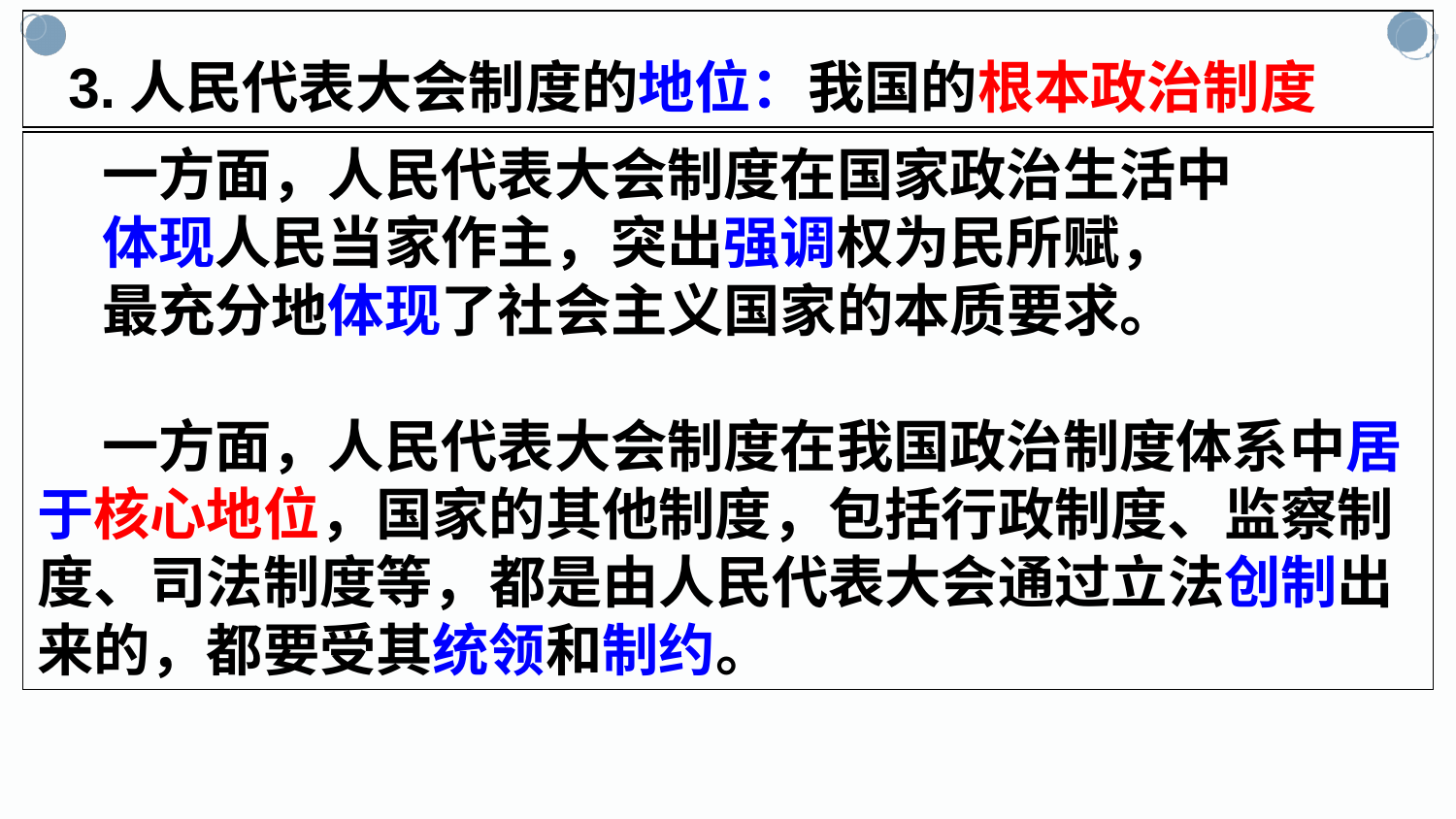

3.人民代表大会制度的地位：我国的根本政治制度
    一方面，人民代表大会制度在国家政治生活中
    体现人民当家作主，突出强调权为民所赋，
    最充分地体现了社会主义国家的本质要求。

    一方面，人民代表大会制度在我国政治制度体系中居于核心地位，国家的其他制度，包括行政制度、监察制度、司法制度等，都是由人民代表大会通过立法创制出来的，都要受其统领和制约。